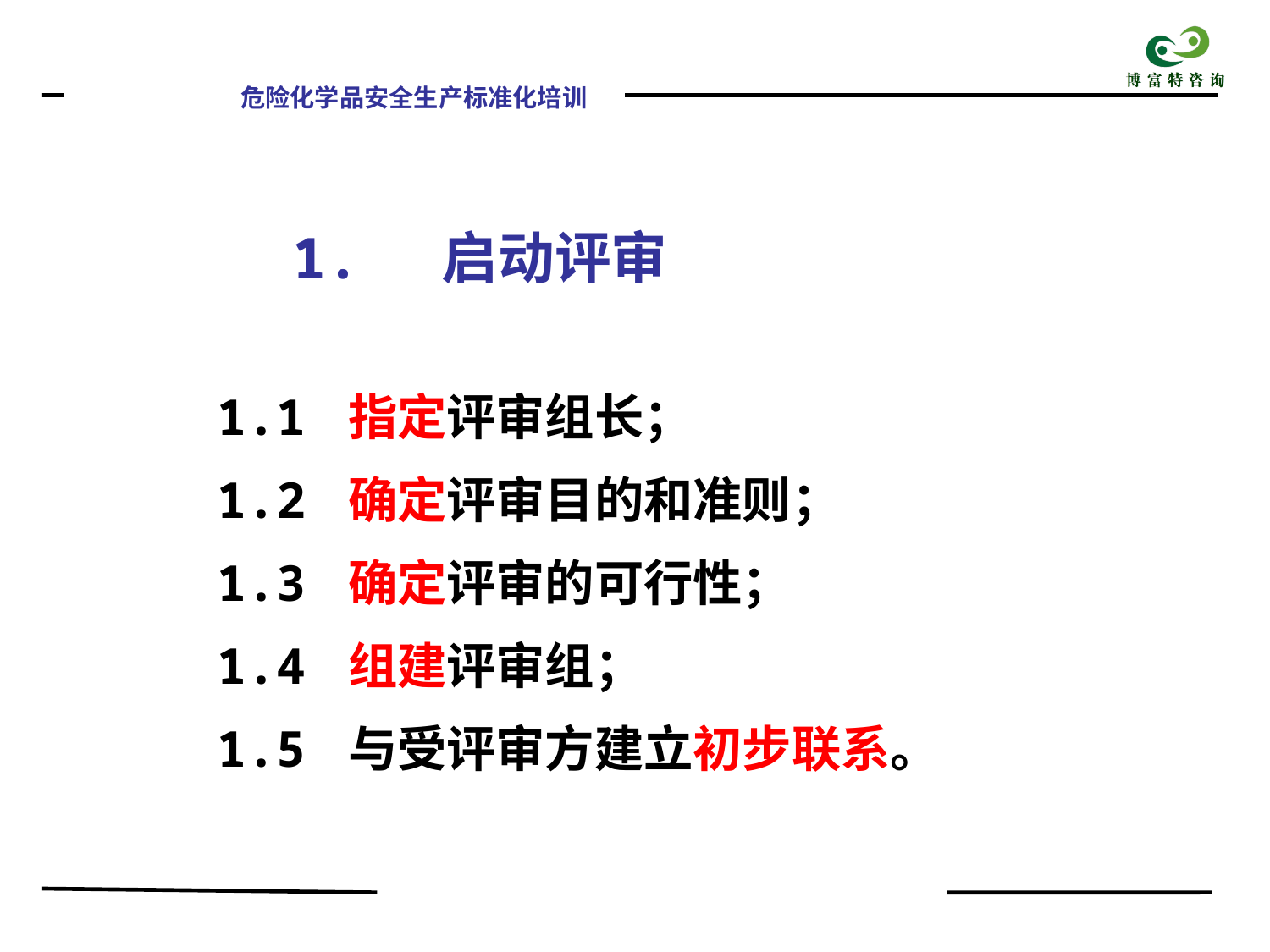

1.  启动评审
1.1 指定评审组长；
1.2 确定评审目的和准则；
1.3 确定评审的可行性；
1.4 组建评审组；
1.5 与受评审方建立初步联系。